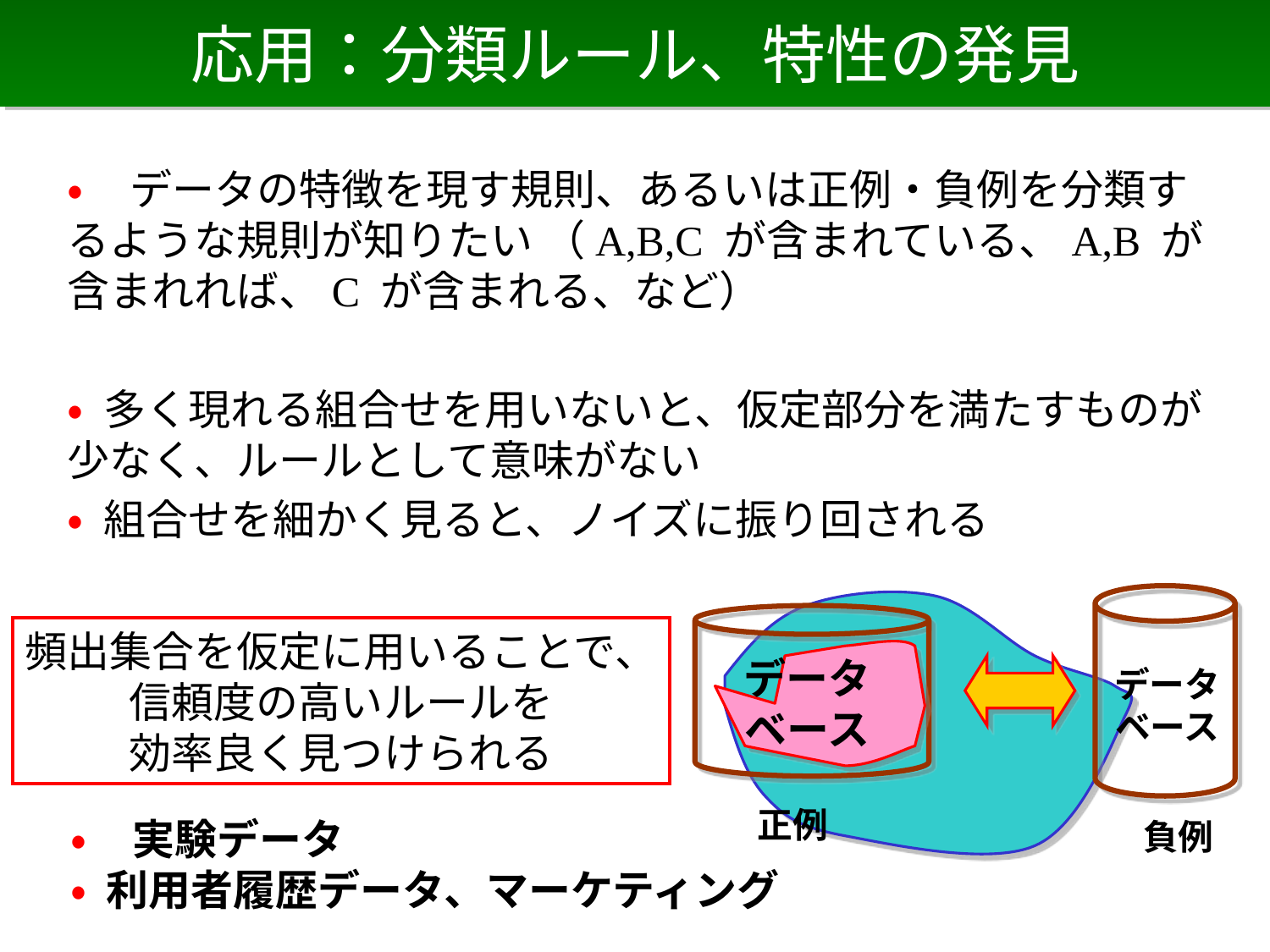

# 応用：分類ルール、特性の発見
• データの特徴を現す規則、あるいは正例・負例を分類するような規則が知りたい （A,B,C が含まれている、A,B が含まれれば、C が含まれる、など）

• 多く現れる組合せを用いないと、仮定部分を満たすものが少なく、ルールとして意味がない
• 組合せを細かく見ると、ノイズに振り回される

頻出集合を仮定に用いることで、
信頼度の高いルールを
効率良く見つけられる

データ
ベース
データ
ベース
正例
• 実験データ
• 利用者履歴データ、マーケティング
負例